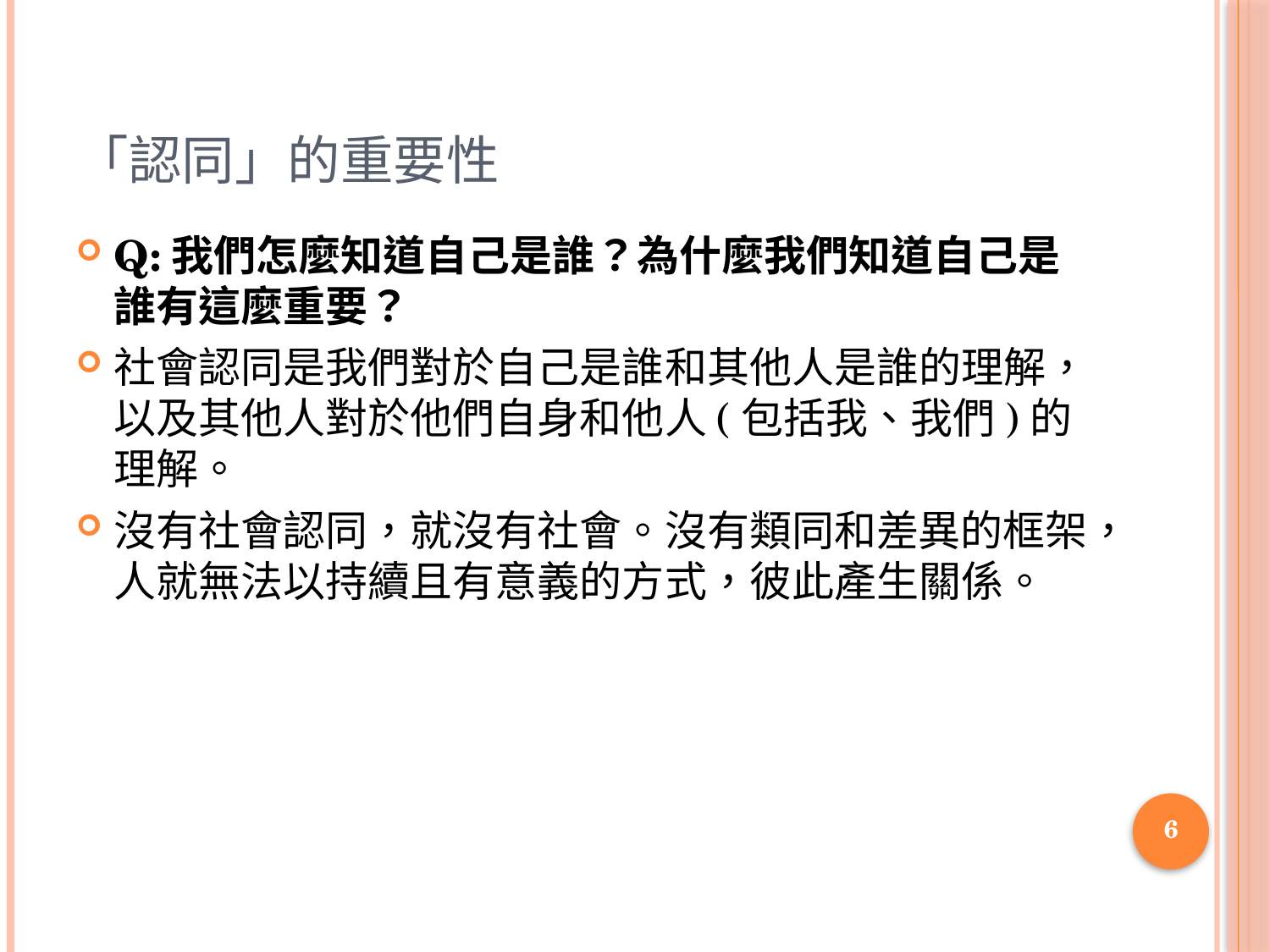

# 「認同」的重要性
Q:我們怎麼知道自己是誰？為什麼我們知道自己是誰有這麼重要？
社會認同是我們對於自己是誰和其他人是誰的理解，以及其他人對於他們自身和他人(包括我、我們)的理解。
沒有社會認同，就沒有社會。沒有類同和差異的框架，人就無法以持續且有意義的方式，彼此產生關係。
6